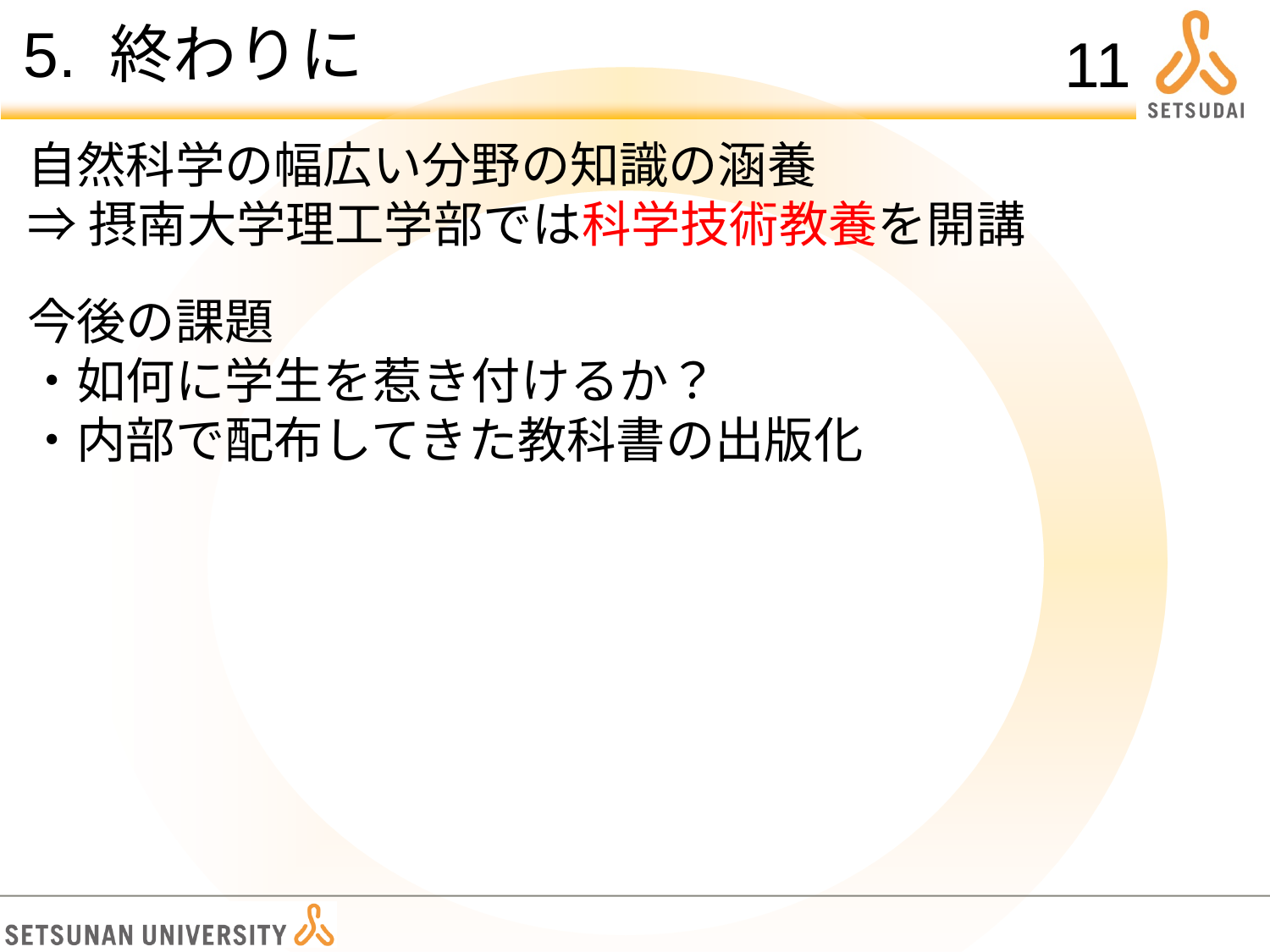

# 5. 終わりに
11
自然科学の幅広い分野の知識の涵養
⇒摂南大学理工学部では科学技術教養を開講
今後の課題
・如何に学生を惹き付けるか？
・内部で配布してきた教科書の出版化